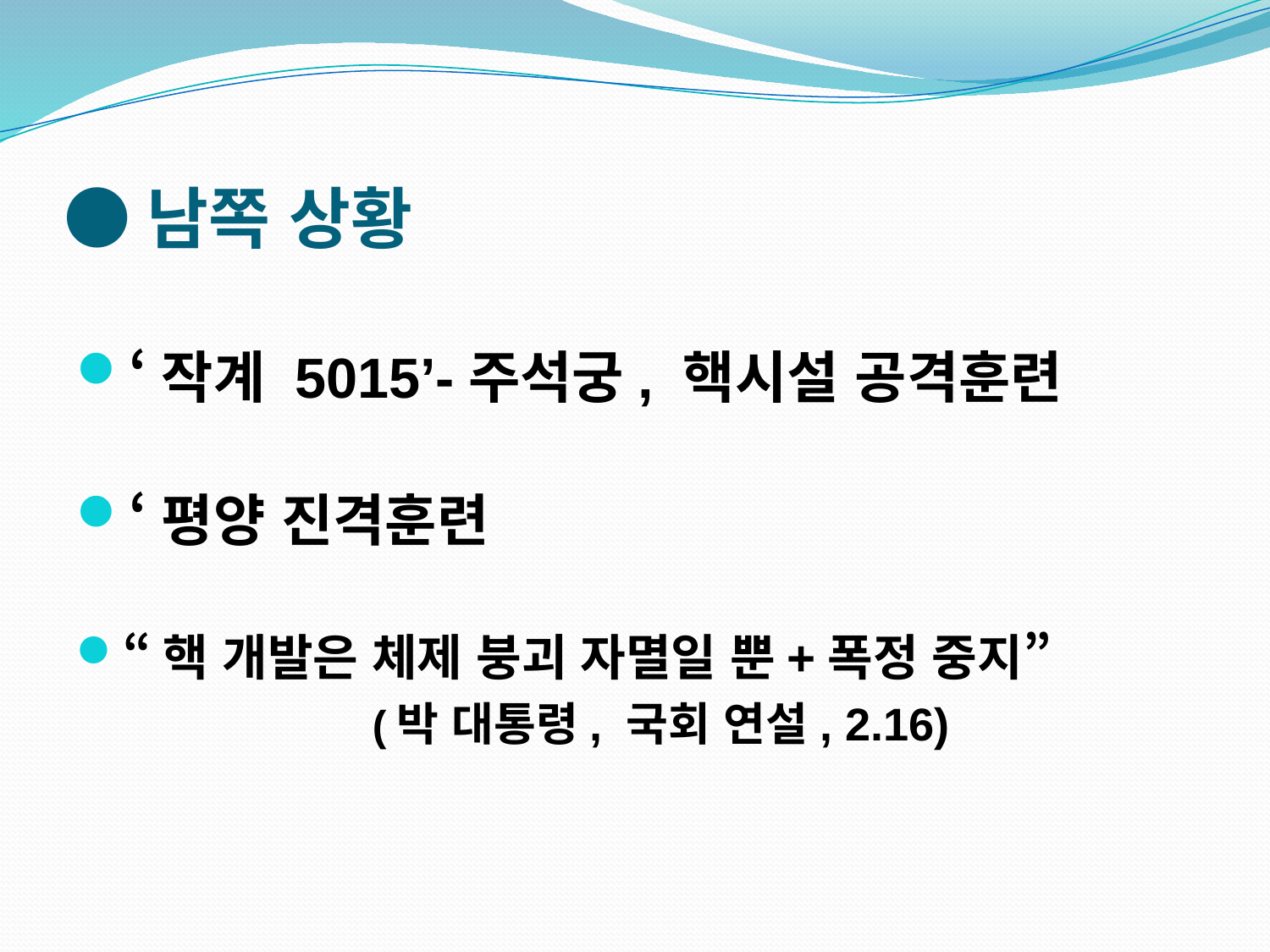

# ●남쪽 상황

‘작계 5015’-주석궁, 핵시설 공격훈련

‘평양 진격훈련

“핵 개발은 체제 붕괴 자멸일 뿐+폭정 중지”
                         (박 대통령, 국회 연설, 2.16)